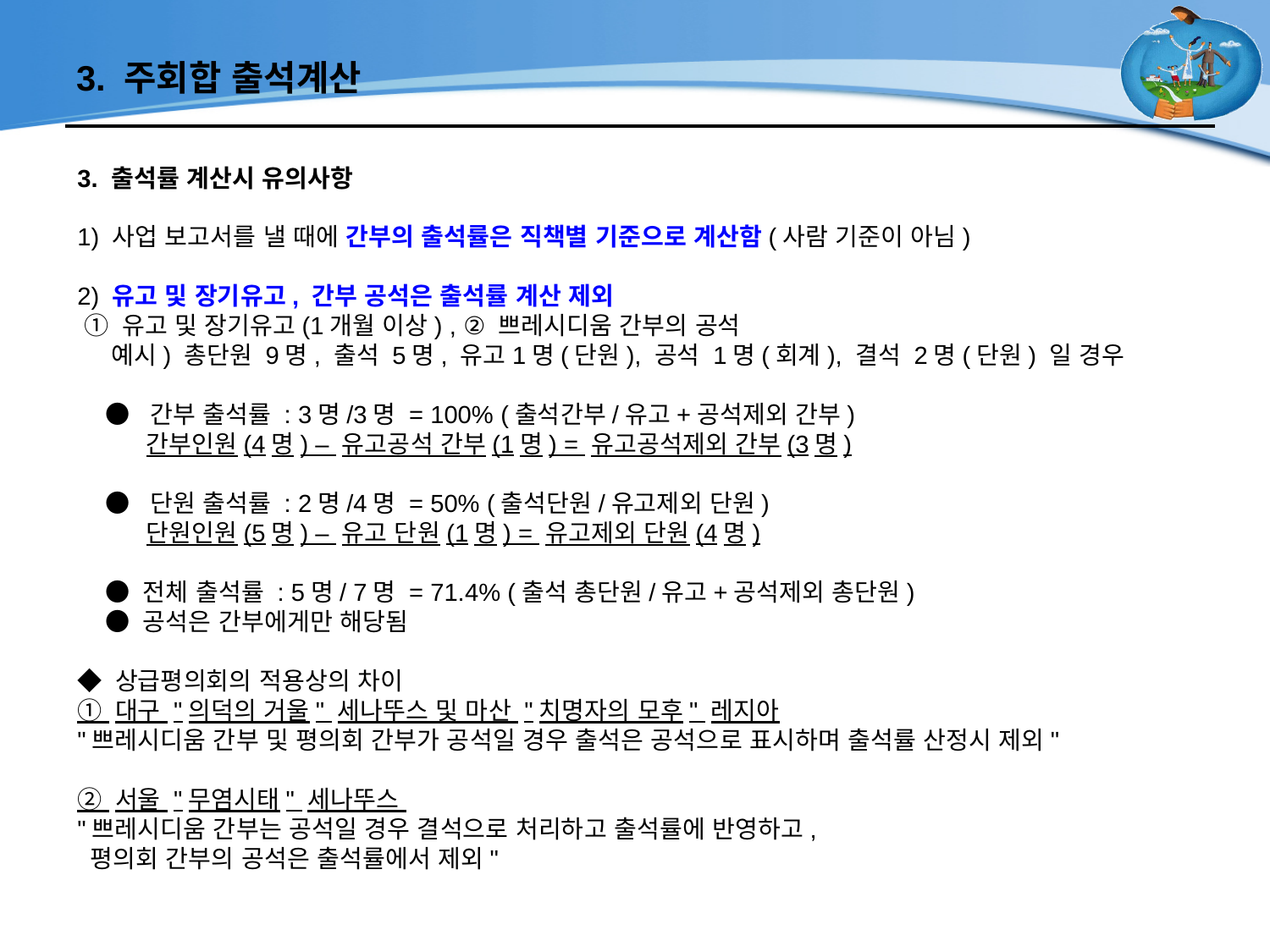

# 3. 주회합 출석계산
3. 출석률 계산시 유의사항

1) 사업 보고서를 낼 때에 간부의 출석률은 직책별 기준으로 계산함(사람 기준이 아님)

2) 유고 및 장기유고, 간부 공석은 출석률 계산 제외
 ① 유고 및 장기유고(1개월 이상) , ② 쁘레시디움 간부의 공석
    예시) 총단원 9명, 출석 5명, 유고1명(단원), 공석 1명(회계), 결석 2명(단원) 일 경우

    ●  간부 출석률 : 3명/3명 = 100% (출석간부/유고+공석제외 간부)
         간부인원(4명) – 유고공석 간부(1명) = 유고공석제외 간부(3명)

    ●  단원 출석률 : 2명/4명 = 50% (출석단원/유고제외 단원)
         단원인원(5명) – 유고 단원(1명) = 유고제외 단원(4명)

    ● 전체 출석률 : 5명/ 7명 = 71.4% (출석 총단원/유고+공석제외 총단원)
    ● 공석은 간부에게만 해당됨

◆ 상급평의회의 적용상의 차이
① 대구 "의덕의 거울" 세나뚜스 및 마산 "치명자의 모후" 레지아
"쁘레시디움 간부 및 평의회 간부가 공석일 경우 출석은 공석으로 표시하며 출석률 산정시 제외"

② 서울 "무염시태" 세나뚜스
"쁘레시디움 간부는 공석일 경우 결석으로 처리하고 출석률에 반영하고,
 평의회 간부의 공석은 출석률에서 제외"